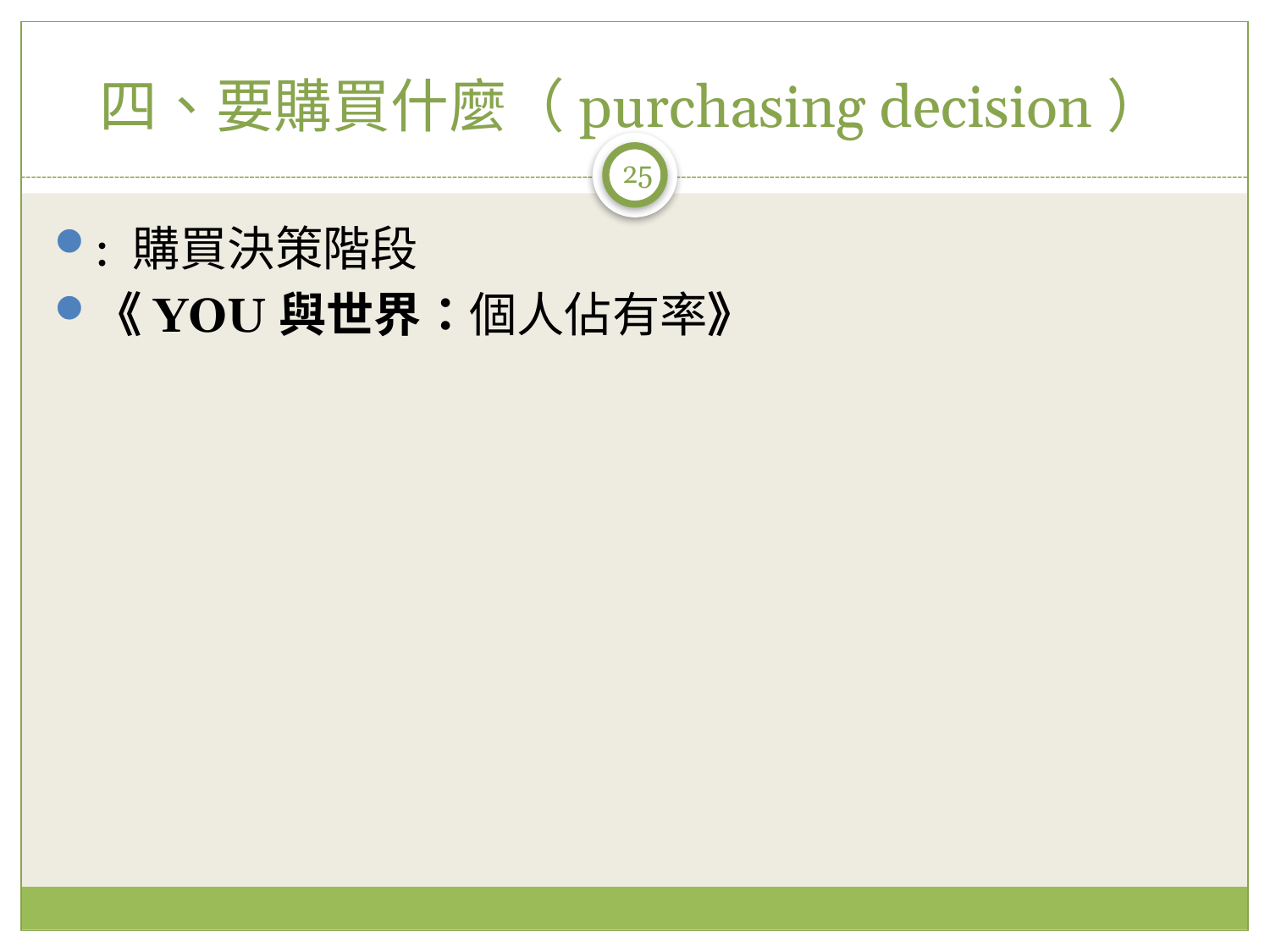

# 四、要購買什麼（purchasing decision）
25
: 購買決策階段
《YOU與世界：個人佔有率》